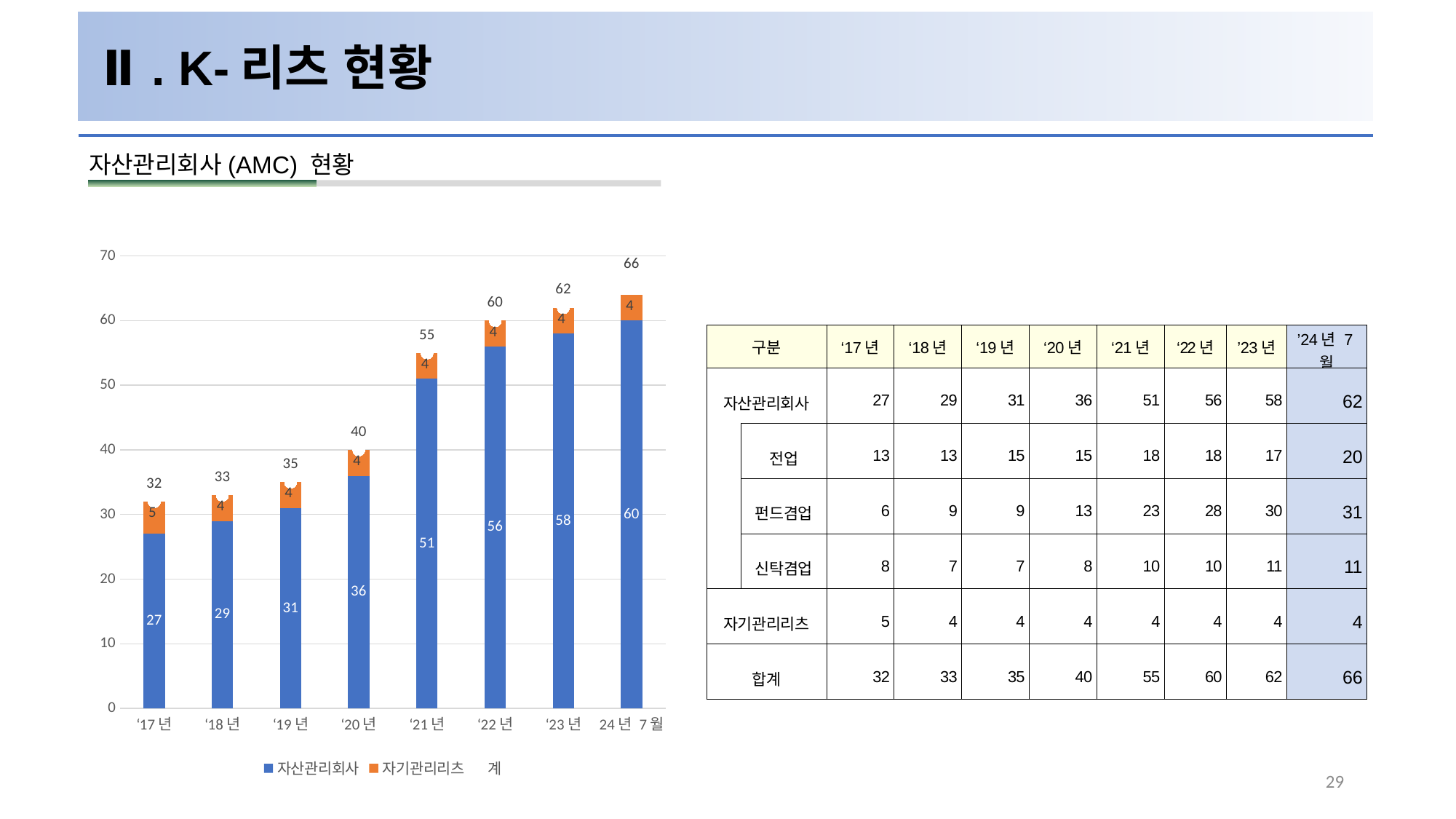

Ⅱ. K-리츠 현황
자산관리회사(AMC) 현황

### Chart

| Category | 자산관리회사 | 자기관리리츠 | 계 |
|---|---|---|---|
| ‘17년 | 27.0 | 5.0 | 32.0 |
| ‘18년 | 29.0 | 4.0 | 33.0 |
| ‘19년 | 31.0 | 4.0 | 35.0 |
| ‘20년 | 36.0 | 4.0 | 40.0 |
| ‘21년 | 51.0 | 4.0 | 55.0 |
| ‘22년 | 56.0 | 4.0 | 60.0 |
| ‘23년 | 58.0 | 4.0 | 62.0 |
| 24년 7월 | 60.0 | 4.0 | 66.0 |
| 구분 |  | ‘17년 | ‘18년 | ‘19년 | ‘20년 | ‘21년 | ‘22년 | ’23년 | ’24년 7월 |
| --- | --- | --- | --- | --- | --- | --- | --- | --- | --- |
| 자산관리회사 |  | 27 | 29 | 31 | 36 | 51 | 56 | 58 | 62 |
|  | 전업 | 13 | 13 | 15 | 15 | 18 | 18 | 17 | 20 |
|  | 펀드겸업 | 6 | 9 | 9 | 13 | 23 | 28 | 30 | 31 |
|  | 신탁겸업 | 8 | 7 | 7 | 8 | 10 | 10 | 11 | 11 |
| 자기관리리츠 |  | 5 | 4 | 4 | 4 | 4 | 4 | 4 | 4 |
| 합계 |  | 32 | 33 | 35 | 40 | 55 | 60 | 62 | 66 |
29